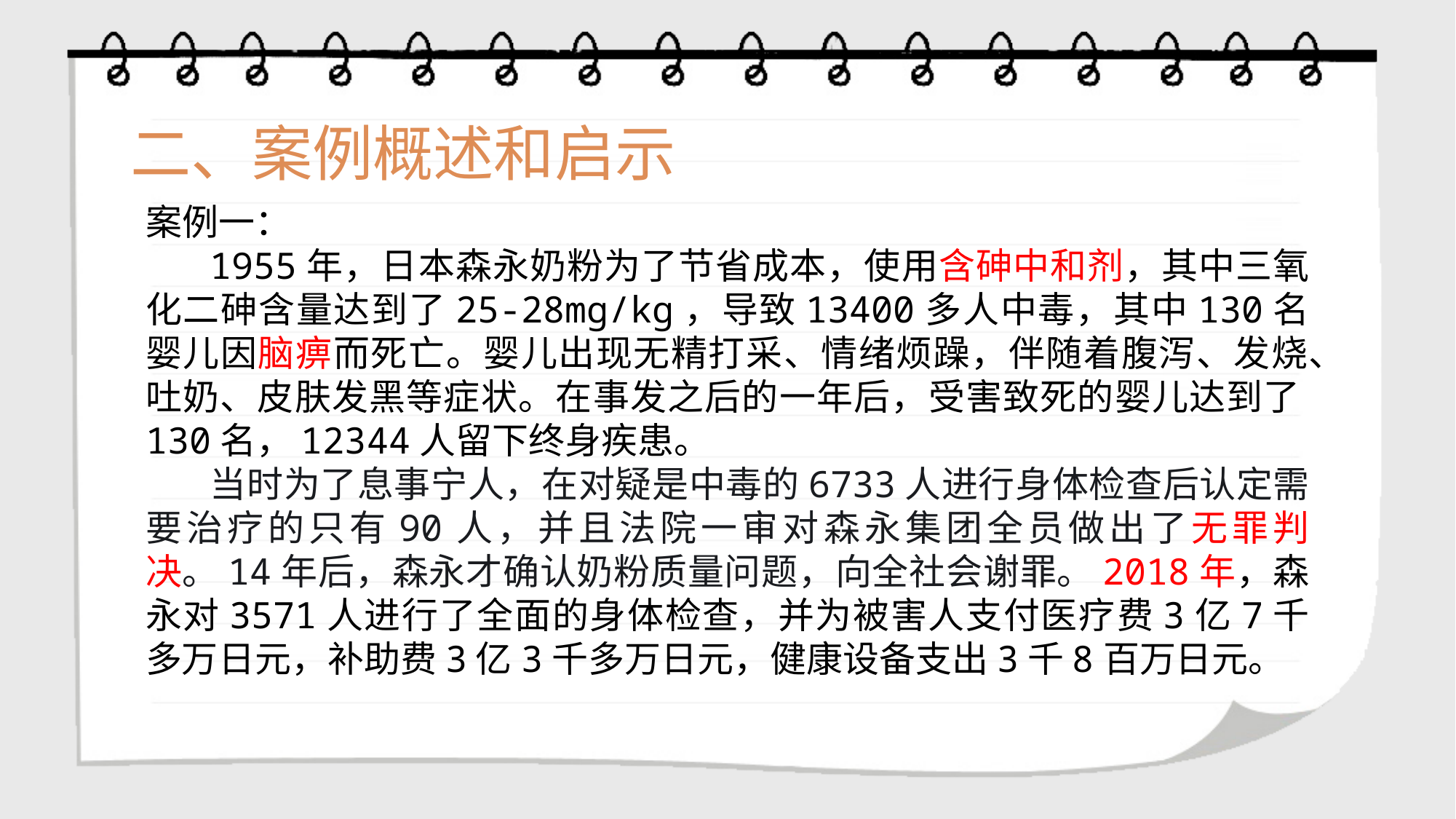

二、案例概述和启示
案例一：
1955年，日本森永奶粉为了节省成本，使用含砷中和剂，其中三氧化二砷含量达到了25-28mg/kg，导致13400多人中毒，其中130名婴儿因脑痹而死亡。婴儿出现无精打采、情绪烦躁，伴随着腹泻、发烧、吐奶、皮肤发黑等症状。在事发之后的一年后，受害致死的婴儿达到了130名，12344人留下终身疾患。
当时为了息事宁人，在对疑是中毒的6733人进行身体检查后认定需要治疗的只有90人，并且法院一审对森永集团全员做出了无罪判决。14年后，森永才确认奶粉质量问题，向全社会谢罪。2018年，森永对3571人进行了全面的身体检查，并为被害人支付医疗费3亿7千多万日元，补助费3亿3千多万日元，健康设备支出3千8百万日元。